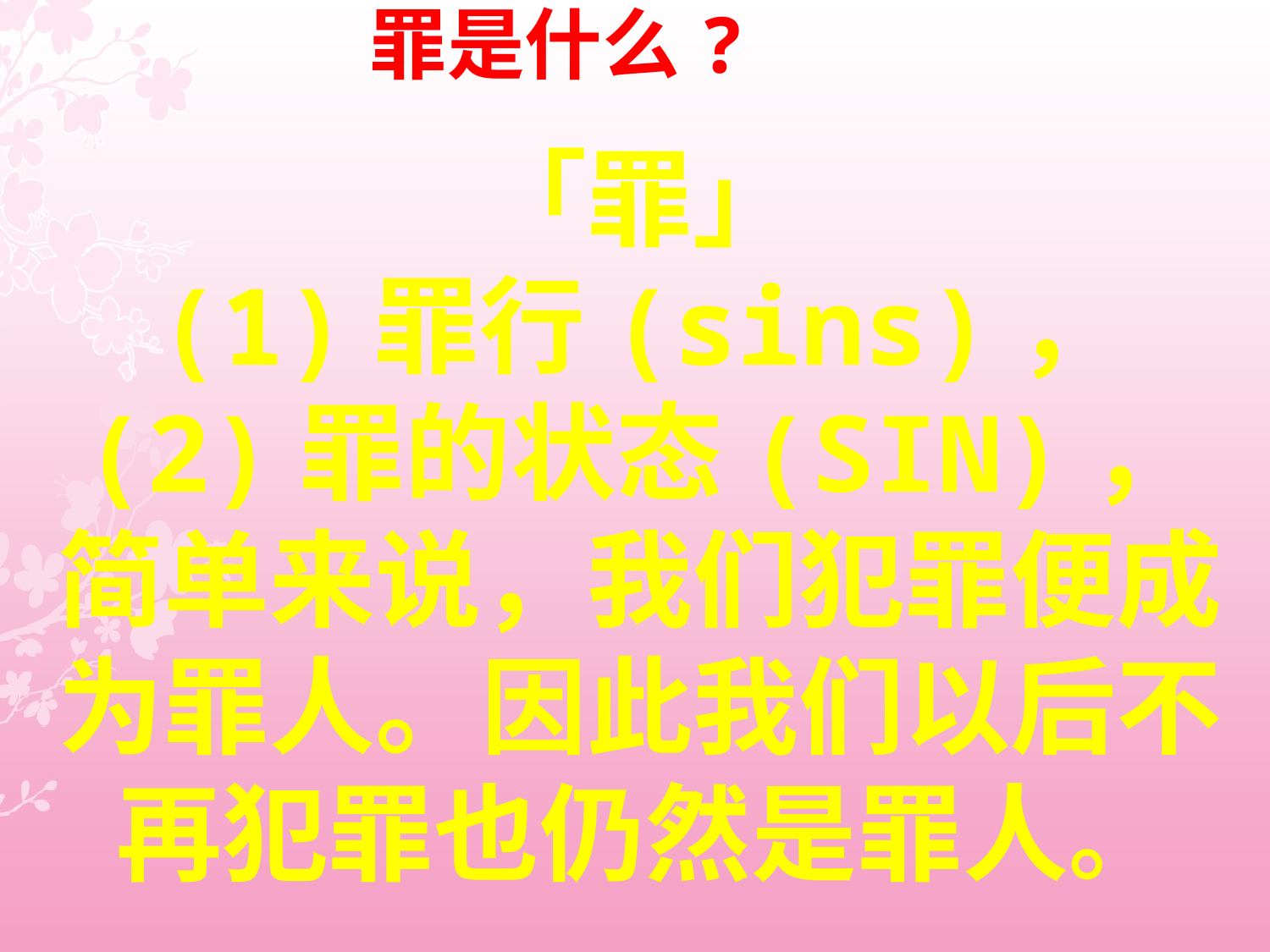

罪是什么?
「罪」
(1)罪行(sins)，
(2)罪的状态(SIN)，
简单来说，我们犯罪便成为罪人。因此我们以后不再犯罪也仍然是罪人。